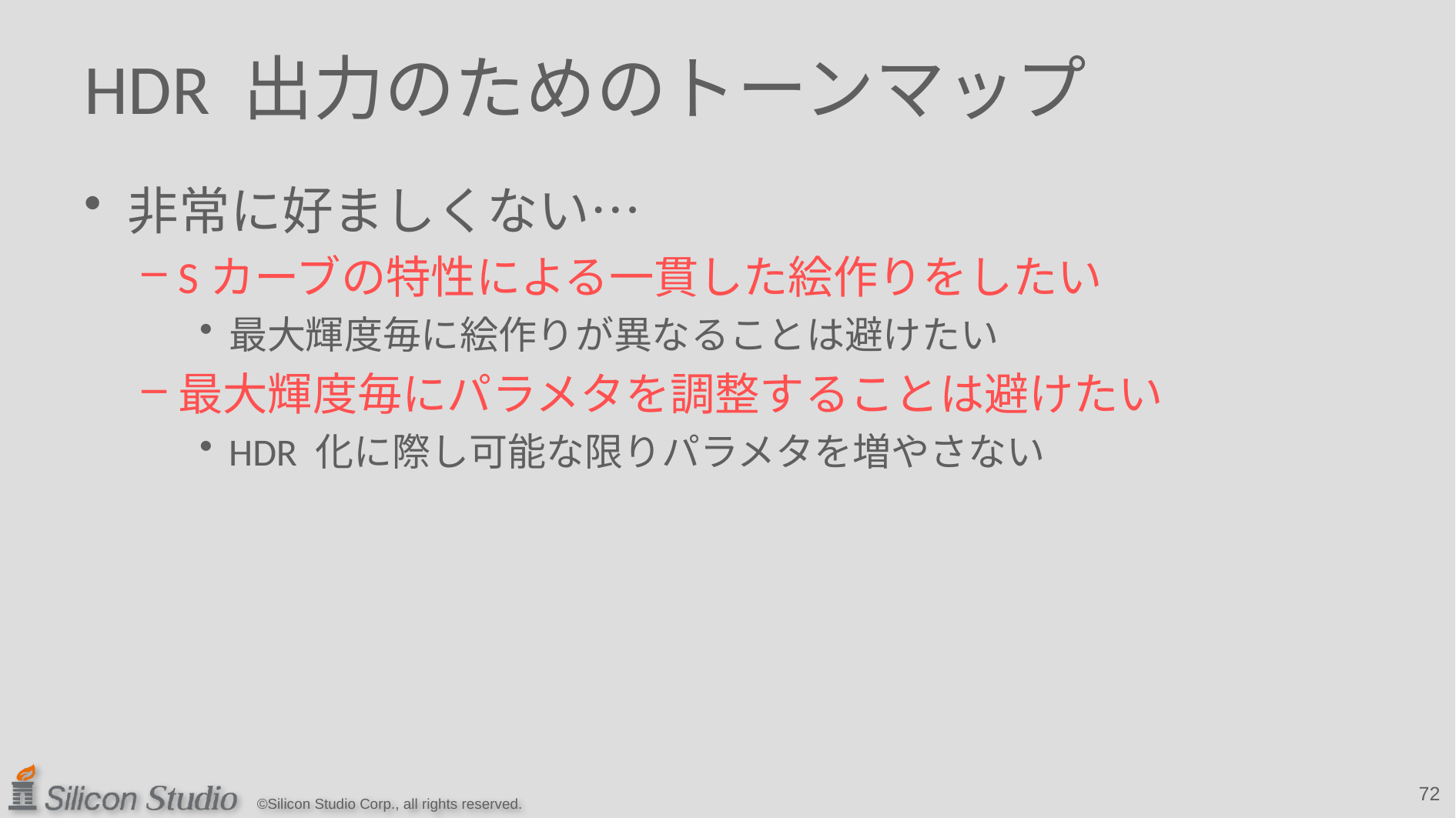

# HDR 出力のためのトーンマップ
非常に好ましくない…
Sカーブの特性による一貫した絵作りをしたい
最大輝度毎に絵作りが異なることは避けたい
最大輝度毎にパラメタを調整することは避けたい
HDR 化に際し可能な限りパラメタを増やさない
72